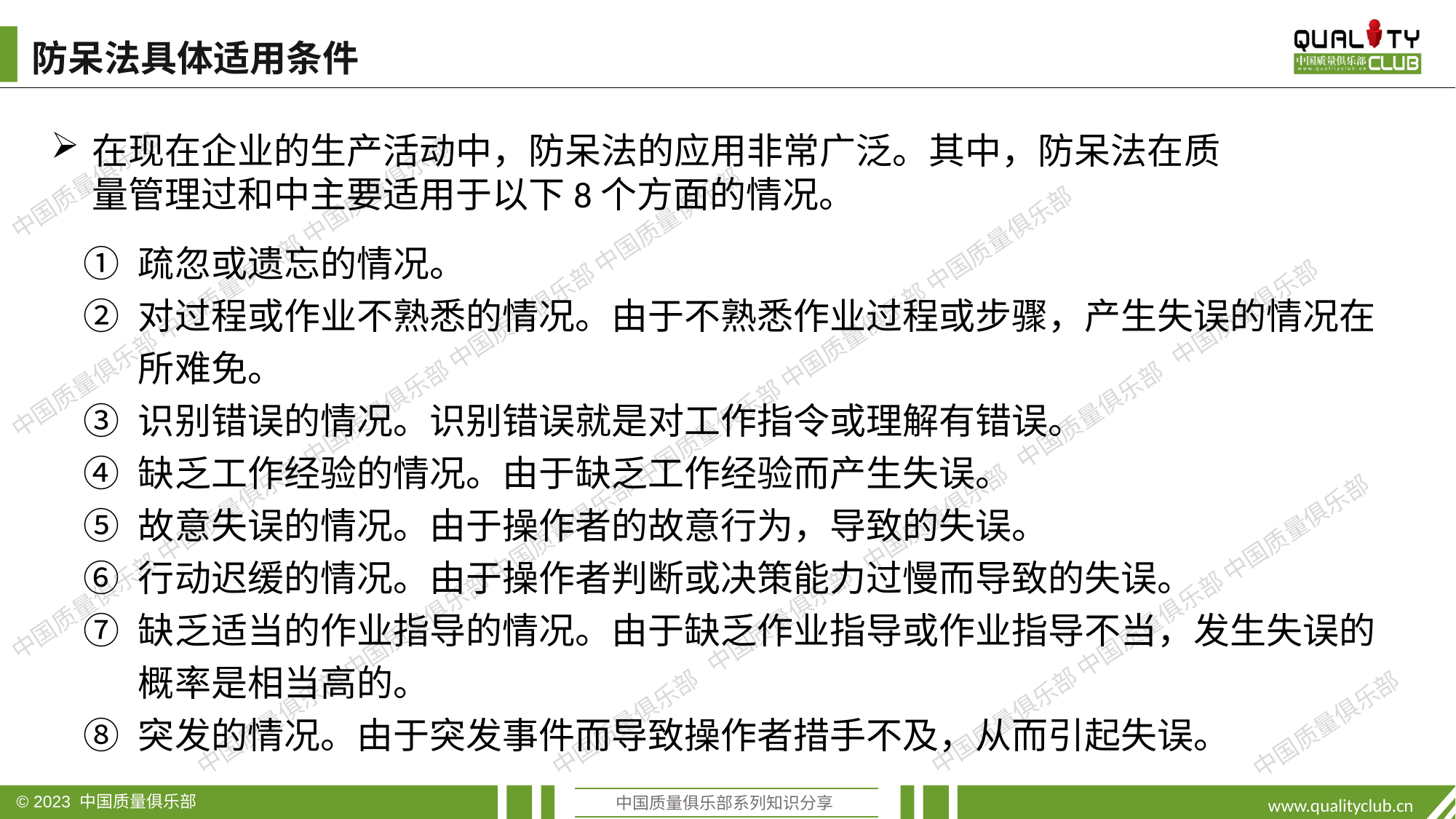

防呆法具体适用条件
在现在企业的生产活动中，防呆法的应用非常广泛。其中，防呆法在质量管理过和中主要适用于以下8个方面的情况。

疏忽或遗忘的情况。
对过程或作业不熟悉的情况。由于不熟悉作业过程或步骤，产生失误的情况在所难免。
识别错误的情况。识别错误就是对工作指令或理解有错误。
缺乏工作经验的情况。由于缺乏工作经验而产生失误。
故意失误的情况。由于操作者的故意行为，导致的失误。
行动迟缓的情况。由于操作者判断或决策能力过慢而导致的失误。
缺乏适当的作业指导的情况。由于缺乏作业指导或作业指导不当，发生失误的概率是相当高的。
突发的情况。由于突发事件而导致操作者措手不及，从而引起失误。